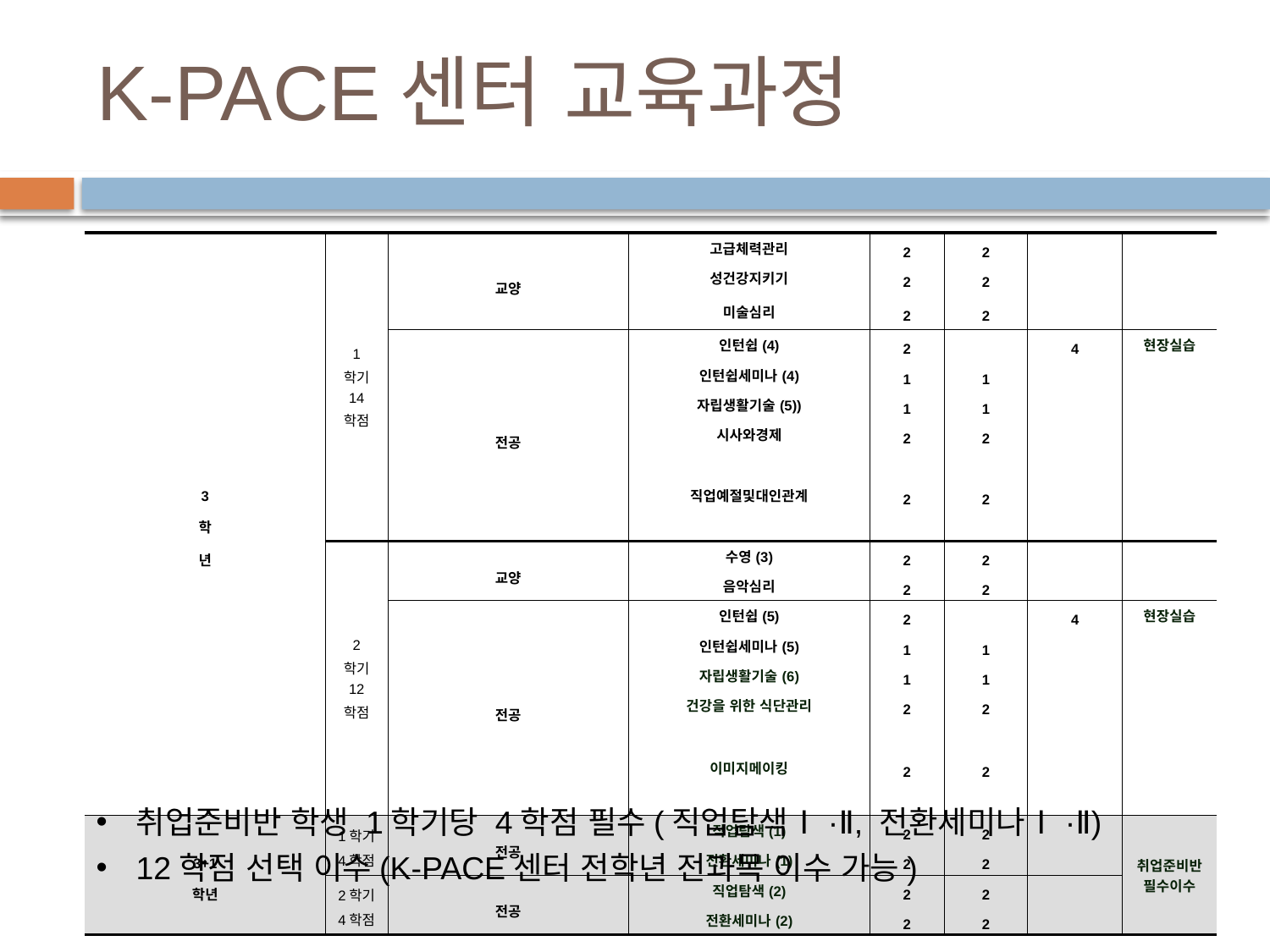

# K-PACE센터 교육과정

| 3 학 년 | 1 학기 14 학점 | 교양 | 고급체력관리 | 2 | 2 |  |  |
| --- | --- | --- | --- | --- | --- | --- | --- |
|  |  |  | 성건강지키기 | 2 | 2 |  |  |
|  |  |  | 미술심리 | 2 | 2 |  |  |
|  |  | 전공 | 인턴쉽(4) | 2 |  | 4 | 현장실습 |
|  |  |  | 인턴쉽세미나(4) | 1 | 1 |  |  |
|  |  |  | 자립생활기술(5)) | 1 | 1 |  |  |
|  |  |  | 시사와경제 | 2 | 2 |  |  |
|  |  |  | 직업예절및대인관계 | 2 | 2 |  |  |
|  | 2 학기 12 학점 | 교양 | 수영(3) | 2 | 2 |  |  |
|  |  |  | 음악심리 | 2 | 2 |  |  |
|  |  | 전공 | 인턴쉽(5) | 2 |  | 4 | 현장실습 |
|  |  |  | 인턴쉽세미나(5) | 1 | 1 |  |  |
|  |  |  | 자립생활기술(6) | 1 | 1 |  |  |
|  |  |  | 건강을 위한 식단관리 | 2 | 2 |  |  |
|  |  |  | 이미지메이킹 | 2 | 2 |  |  |
| 3+1 학년 | 1학기 4학점 | 전공 | 직업탐색(1) | 2 | 2 |  | 취업준비반 필수이수 |
|  |  |  | 전환세미나(1) | 2 | 2 |  |  |
|  | 2학기 4학점 | 전공 | 직업탐색(2) | 2 | 2 |  |  |
|  |  |  | 전환세미나(2) | 2 | 2 |  |  |
취업준비반 학생 1학기당 4학점 필수(직업탐색Ⅰ·Ⅱ, 전환세미나Ⅰ·Ⅱ)
12학점 선택 이수(K-PACE센터 전학년 전과목 이수 가능)